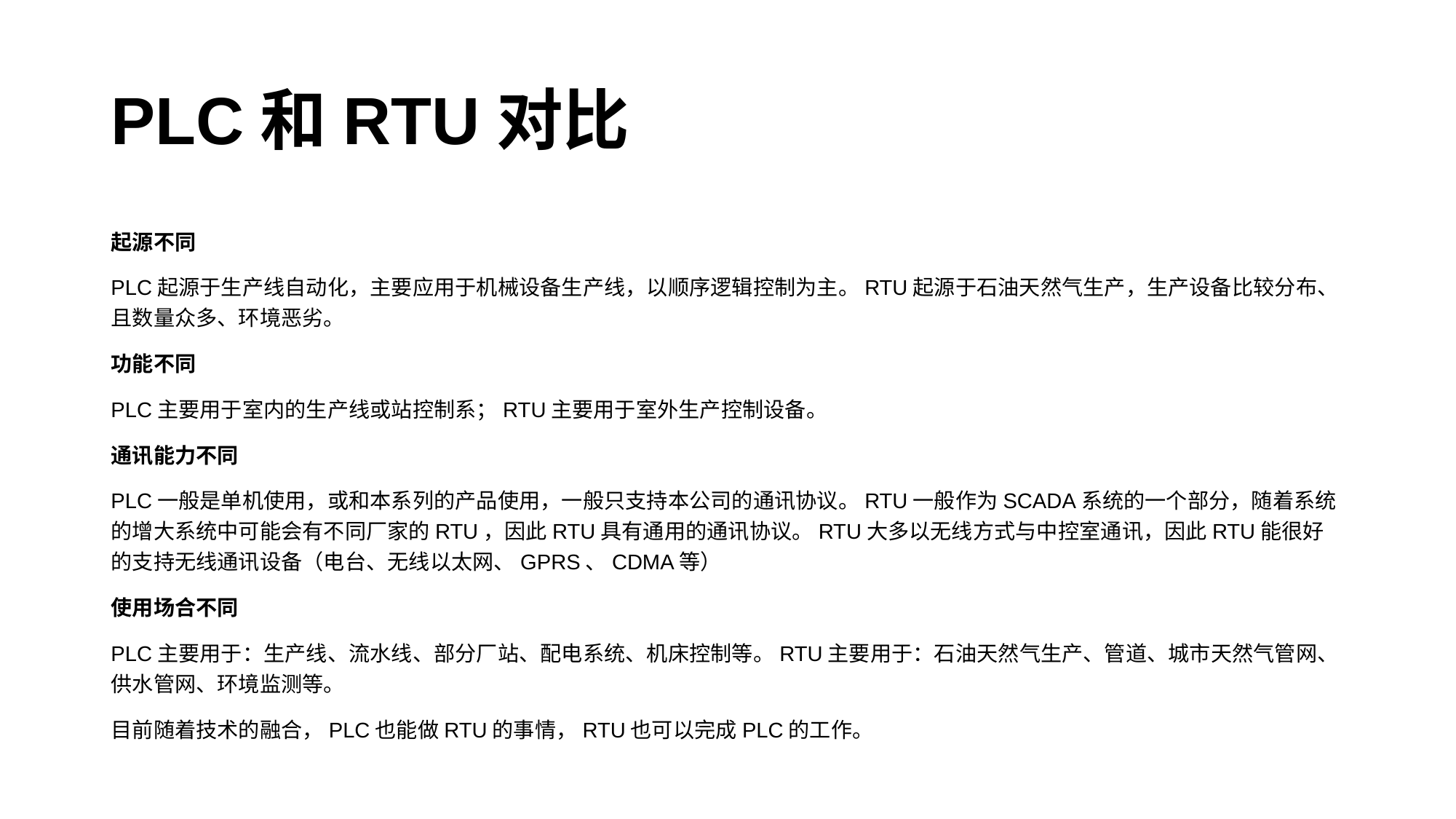

# PLC和RTU对比
起源不同
PLC起源于生产线自动化，主要应用于机械设备生产线，以顺序逻辑控制为主。RTU起源于石油天然气生产，生产设备比较分布、且数量众多、环境恶劣。
功能不同
PLC主要用于室内的生产线或站控制系；RTU主要用于室外生产控制设备。
通讯能力不同
PLC一般是单机使用，或和本系列的产品使用，一般只支持本公司的通讯协议。RTU一般作为SCADA系统的一个部分，随着系统的增大系统中可能会有不同厂家的RTU，因此RTU具有通用的通讯协议。RTU大多以无线方式与中控室通讯，因此RTU能很好的支持无线通讯设备（电台、无线以太网、GPRS、CDMA等）
使用场合不同
PLC主要用于：生产线、流水线、部分厂站、配电系统、机床控制等。RTU主要用于：石油天然气生产、管道、城市天然气管网、供水管网、环境监测等。
目前随着技术的融合，PLC也能做RTU的事情，RTU也可以完成PLC的工作。